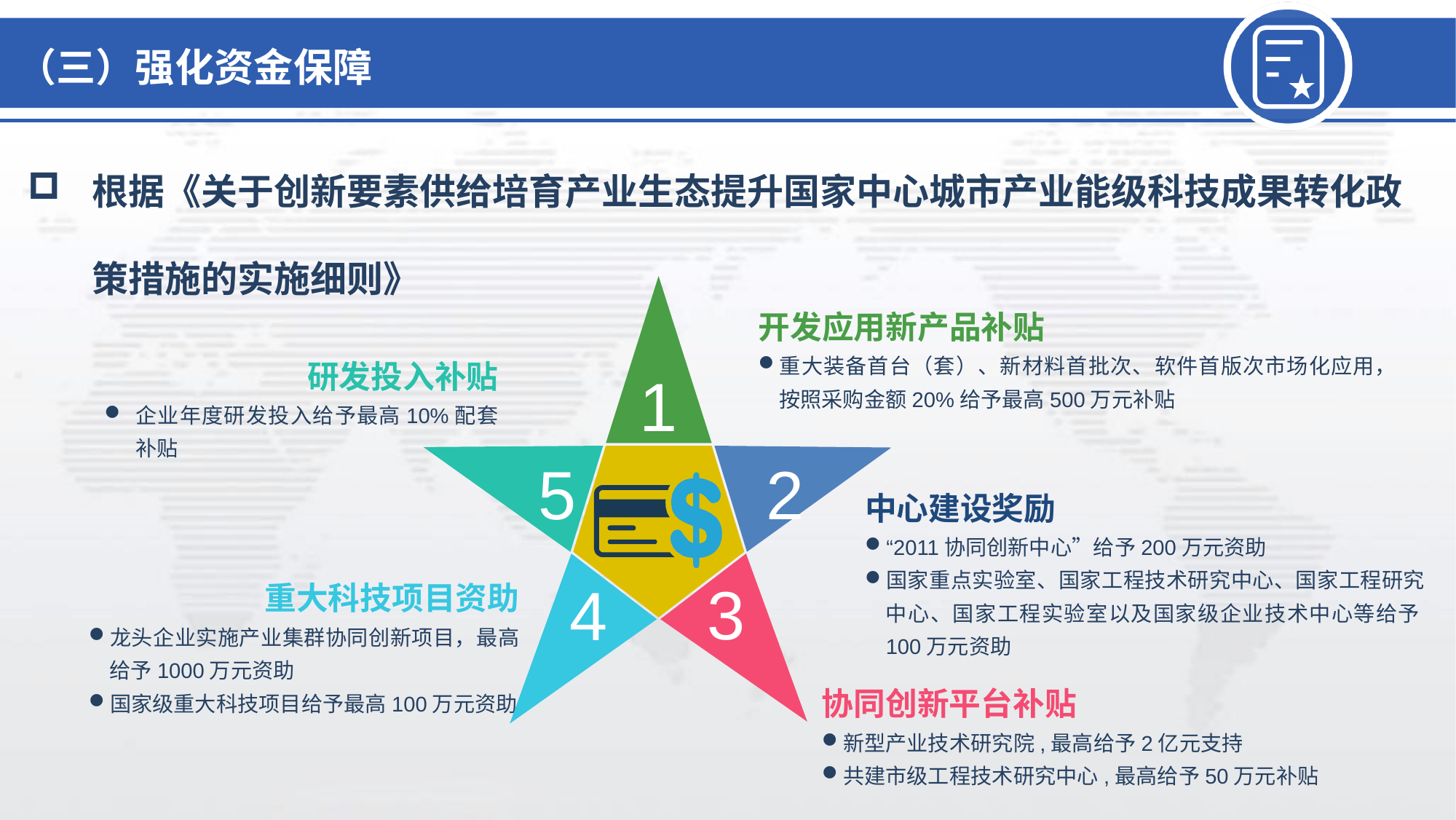

（三）强化资金保障
根据《关于创新要素供给培育产业生态提升国家中心城市产业能级科技成果转化政策措施的实施细则》
1
5

2
4
3

开发应用新产品补贴
重大装备首台（套）、新材料首批次、软件首版次市场化应用，按照采购金额20%给予最高500万元补贴
研发投入补贴
企业年度研发投入给予最高10%配套补贴
中心建设奖励
“2011协同创新中心”给予200万元资助
国家重点实验室、国家工程技术研究中心、国家工程研究中心、国家工程实验室以及国家级企业技术中心等给予100万元资助
重大科技项目资助
龙头企业实施产业集群协同创新项目，最高给予1000万元资助
国家级重大科技项目给予最高100万元资助
协同创新平台补贴
新型产业技术研究院,最高给予2亿元支持
共建市级工程技术研究中心,最高给予50万元补贴